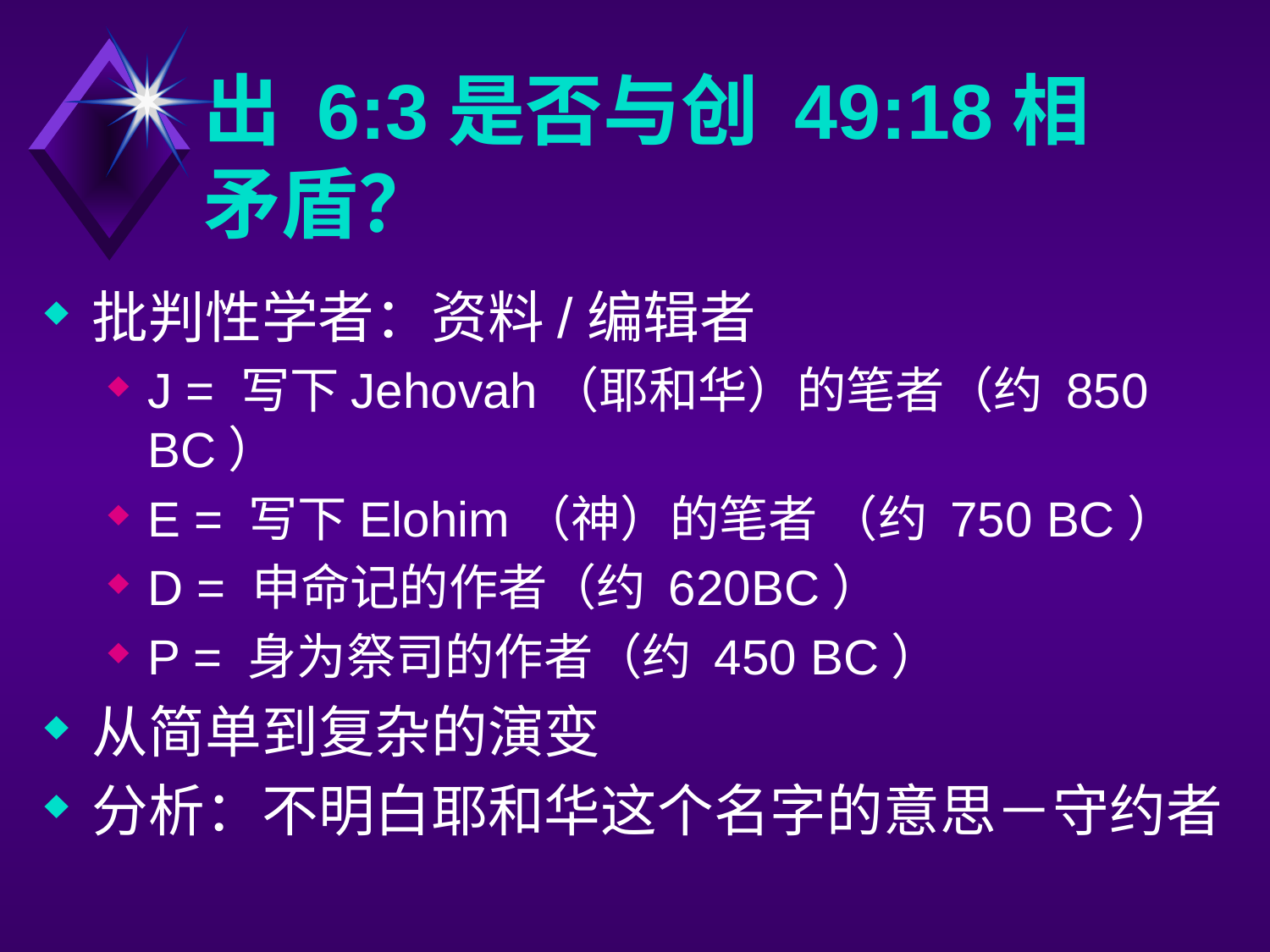

# 出 6:3是否与创 49:18相矛盾？
批判性学者：资料/编辑者
J = 写下Jehovah（耶和华）的笔者（约 850 BC）
E = 写下Elohim（神）的笔者 （约 750 BC）
D = 申命记的作者（约 620BC）
P = 身为祭司的作者（约 450 BC）
从简单到复杂的演变
分析：不明白耶和华这个名字的意思－守约者